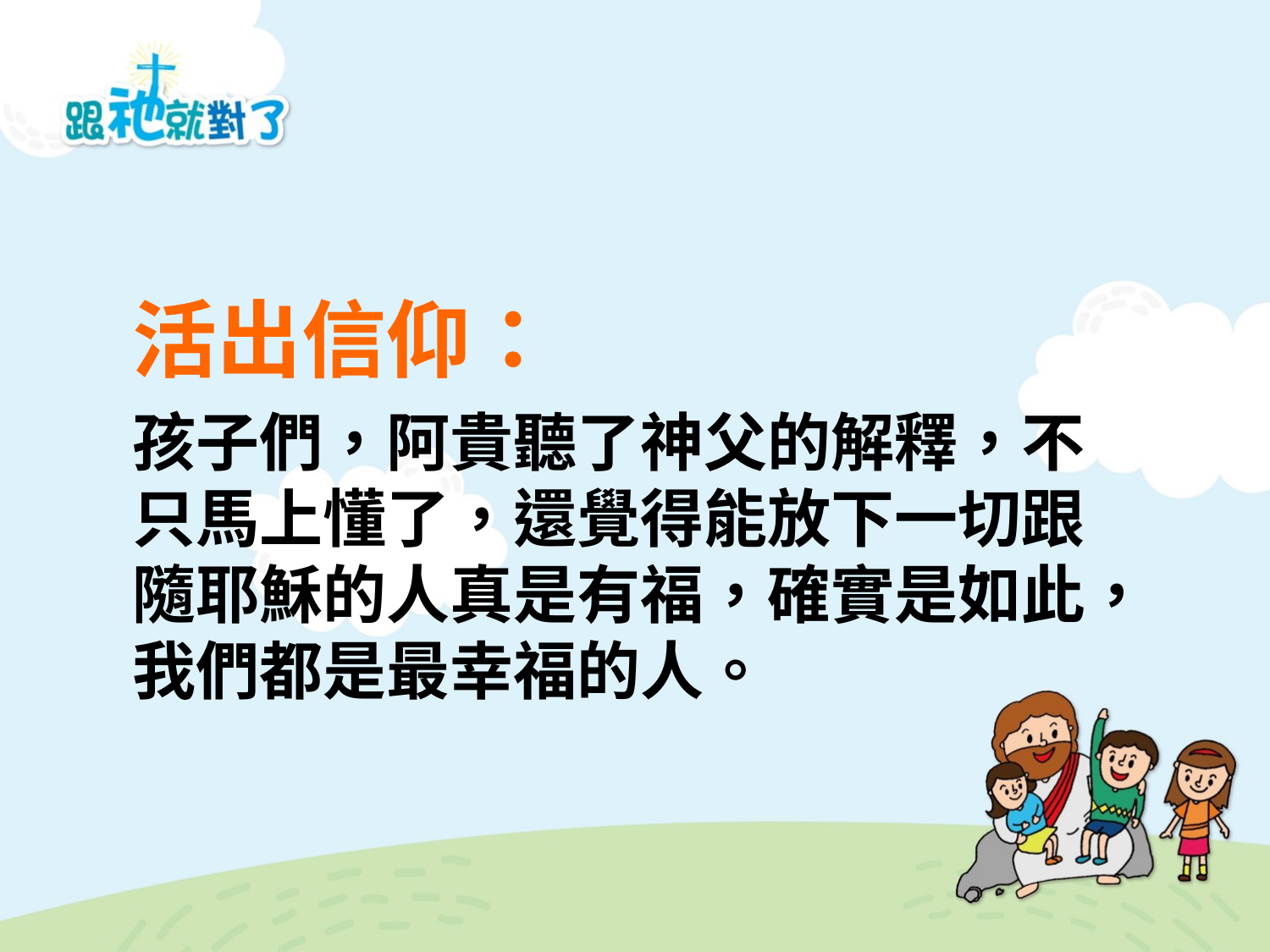

活出信仰：
孩子們，阿貴聽了神父的解釋，不只馬上懂了，還覺得能放下一切跟隨耶穌的人真是有福，確實是如此，我們都是最幸福的人。